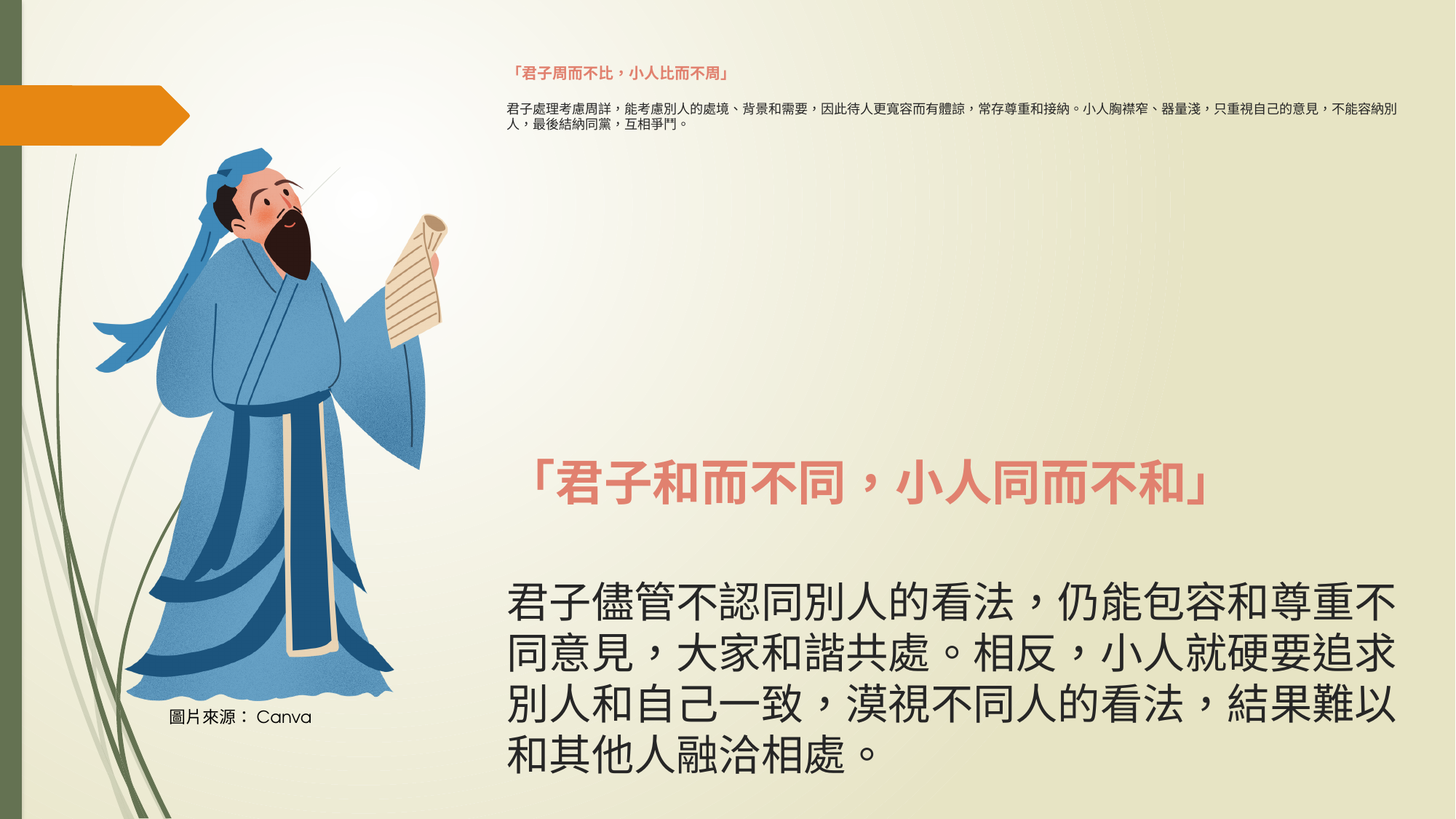

# 「君子周而不比，小人比而不周」 君子處理考慮周詳，能考慮別人的處境、背景和需要，因此待人更寬容而有體諒，常存尊重和接納。小人胸襟窄、器量淺，只重視自己的意見，不能容納別人，最後結納同黨，互相爭鬥。

「君子和而不同，小人同而不和」
君子儘管不認同別人的看法，仍能包容和尊重不同意見，大家和諧共處。相反，小人就硬要追求別人和自己一致，漠視不同人的看法，結果難以和其他人融洽相處。
圖片來源：Canva